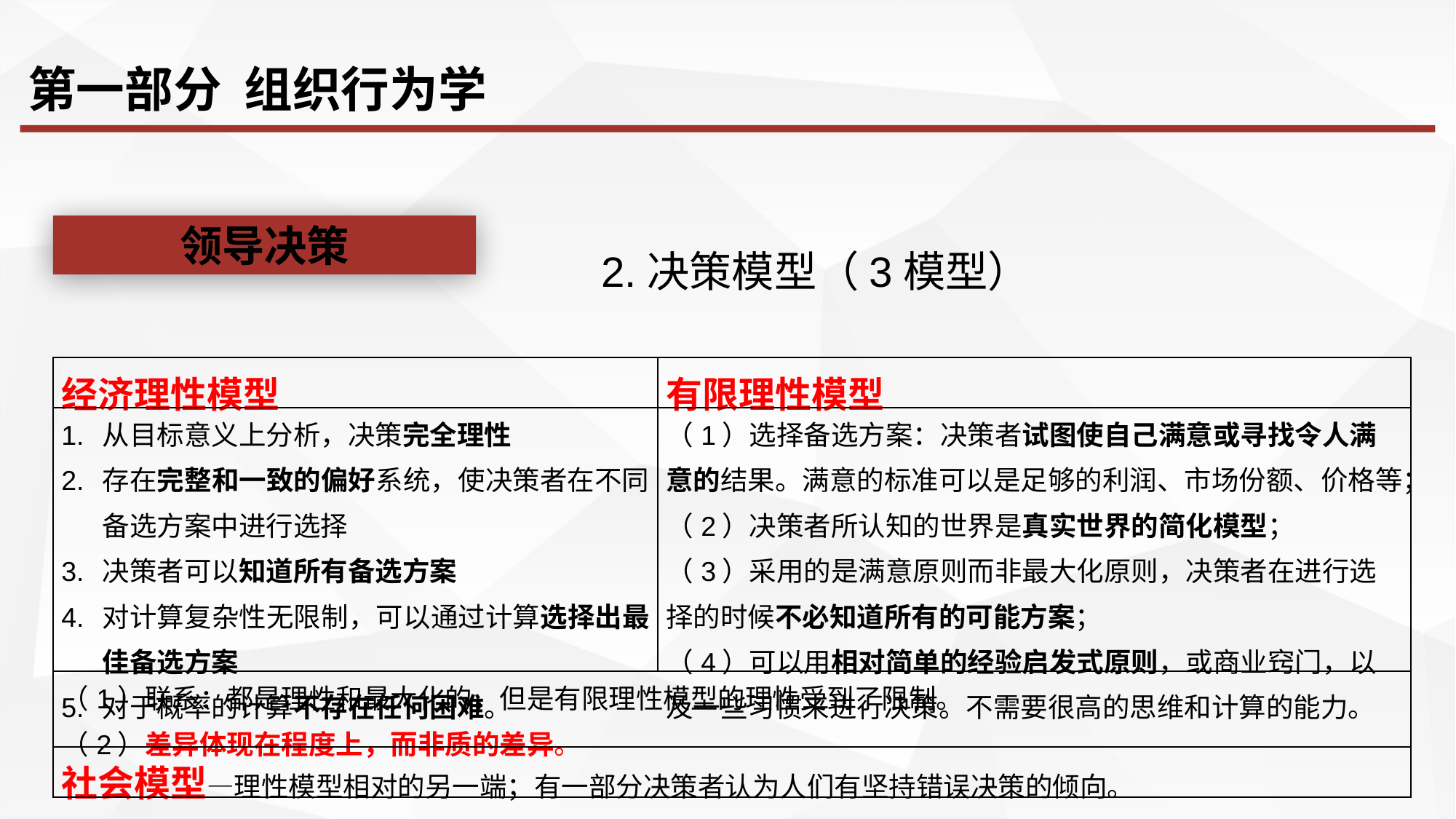

第一部分  组织行为学

2.决策模型（3模型）
领导决策
| 经济理性模型 | 有限理性模型 |
| --- | --- |
| 从目标意义上分析，决策完全理性 存在完整和一致的偏好系统，使决策者在不同备选方案中进行选择 决策者可以知道所有备选方案 对计算复杂性无限制，可以通过计算选择出最佳备选方案 对于概率的计算不存在任何困难。 | （1）选择备选方案：决策者试图使自己满意或寻找令人满意的结果。满意的标准可以是足够的利润、市场份额、价格等； （2）决策者所认知的世界是真实世界的简化模型； （3）采用的是满意原则而非最大化原则，决策者在进行选择的时候不必知道所有的可能方案； （4）可以用相对简单的经验启发式原则，或商业窍门，以及一些习惯来进行决策。不需要很高的思维和计算的能力。 |
| （1）联系：都是理性和最大化的，但是有限理性模型的理性受到了限制。 （2）差异体现在程度上，而非质的差异。 |  |
| 社会模型—理性模型相对的另一端；有一部分决策者认为人们有坚持错误决策的倾向。 |  |